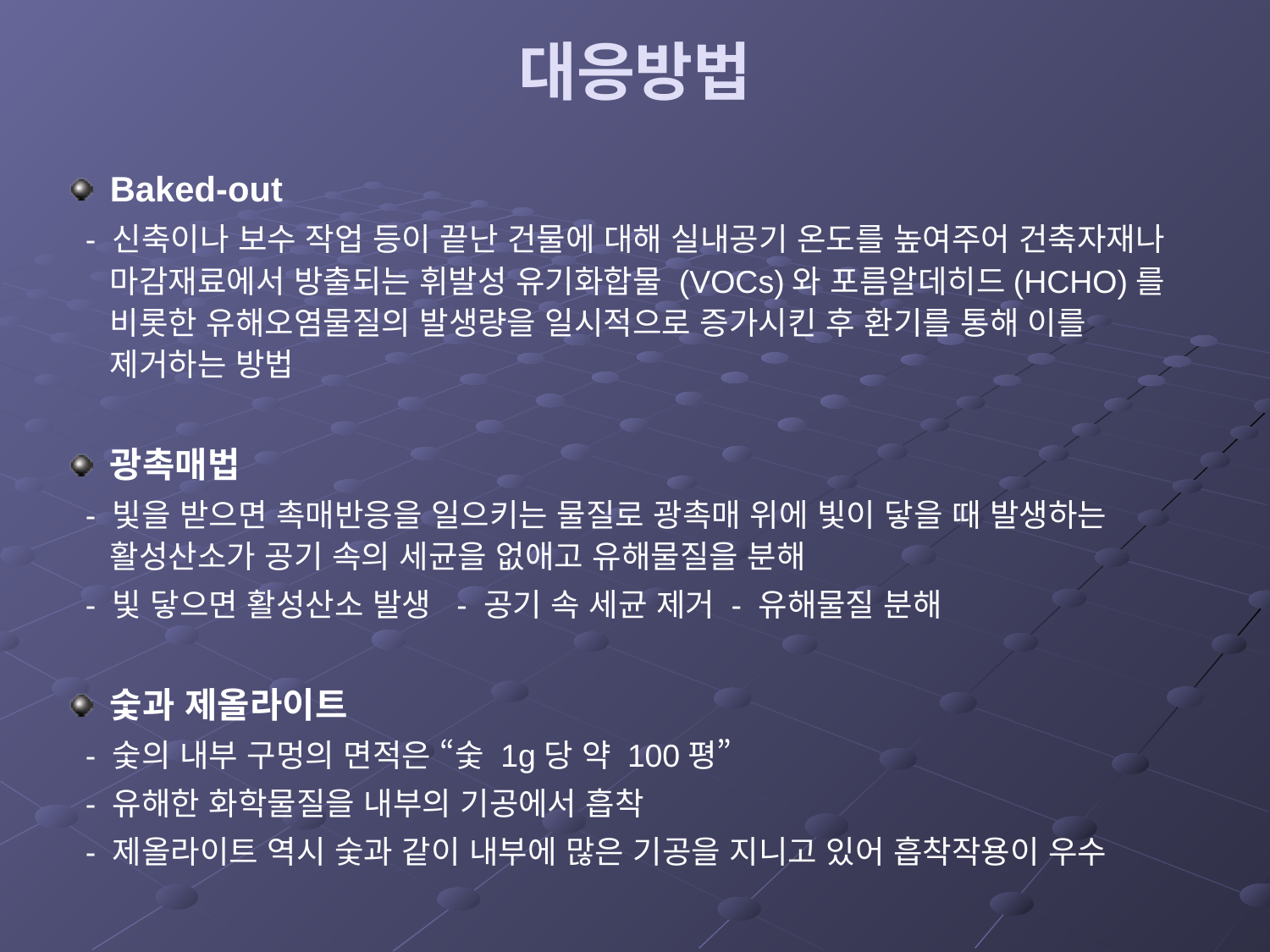

# 대응방법
Baked-out
  - 신축이나 보수 작업 등이 끝난 건물에 대해 실내공기 온도를 높여주어 건축자재나 마감재료에서 방출되는 휘발성 유기화합물 (VOCs)와 포름알데히드(HCHO)를 비롯한 유해오염물질의 발생량을 일시적으로 증가시킨 후 환기를 통해 이를 제거하는 방법

광촉매법
  - 빛을 받으면 촉매반응을 일으키는 물질로 광촉매 위에 빛이 닿을 때 발생하는 활성산소가 공기 속의 세균을 없애고 유해물질을 분해
  - 빛 닿으면 활성산소 발생  - 공기 속 세균 제거 - 유해물질 분해

숯과 제올라이트
  - 숯의 내부 구멍의 면적은 “숯 1g당 약 100평”
  - 유해한 화학물질을 내부의 기공에서 흡착
  - 제올라이트 역시 숯과 같이 내부에 많은 기공을 지니고 있어 흡착작용이 우수